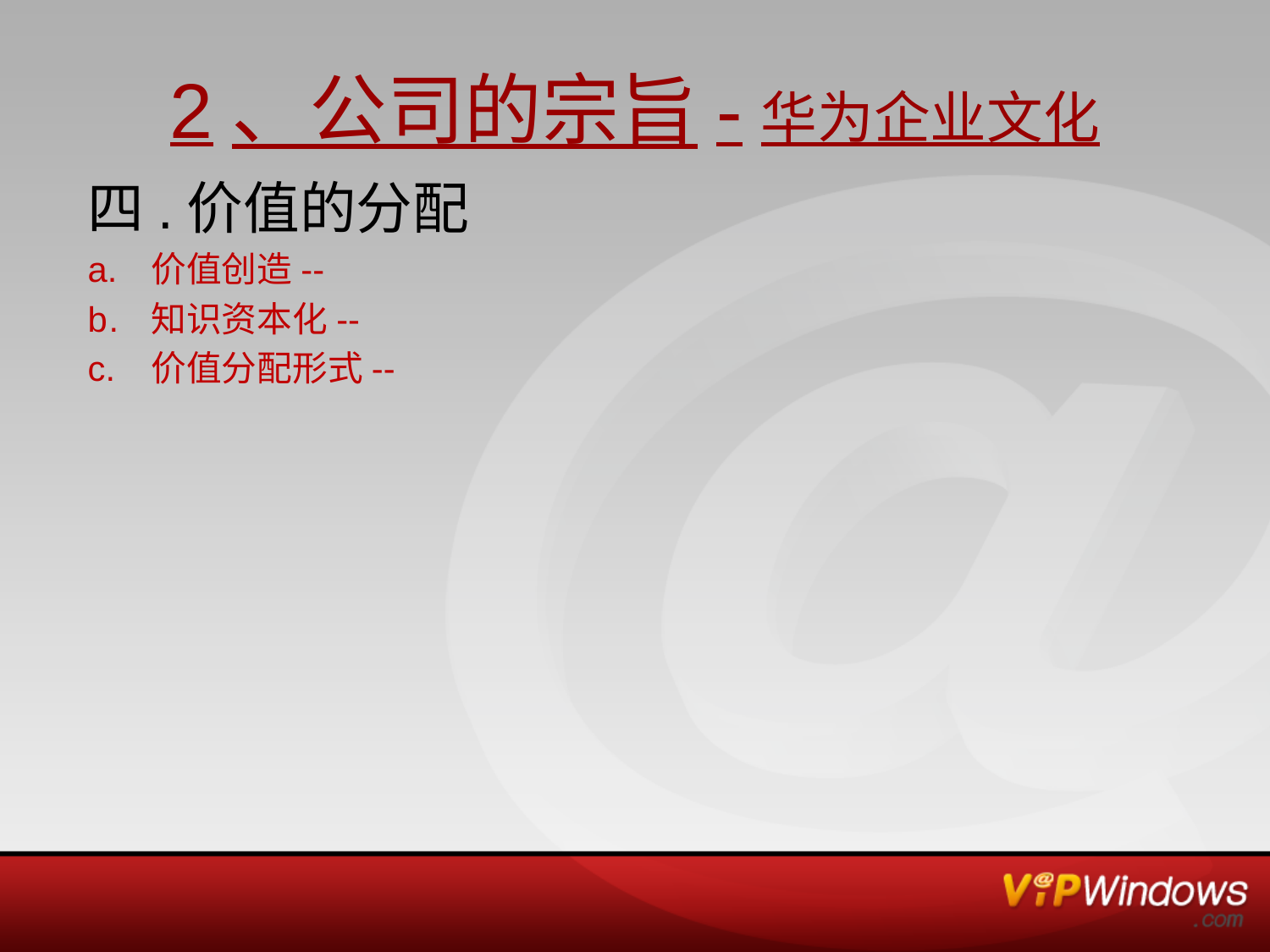

# 2、公司的宗旨-华为企业文化
四.价值的分配
价值创造--
知识资本化--
价值分配形式--